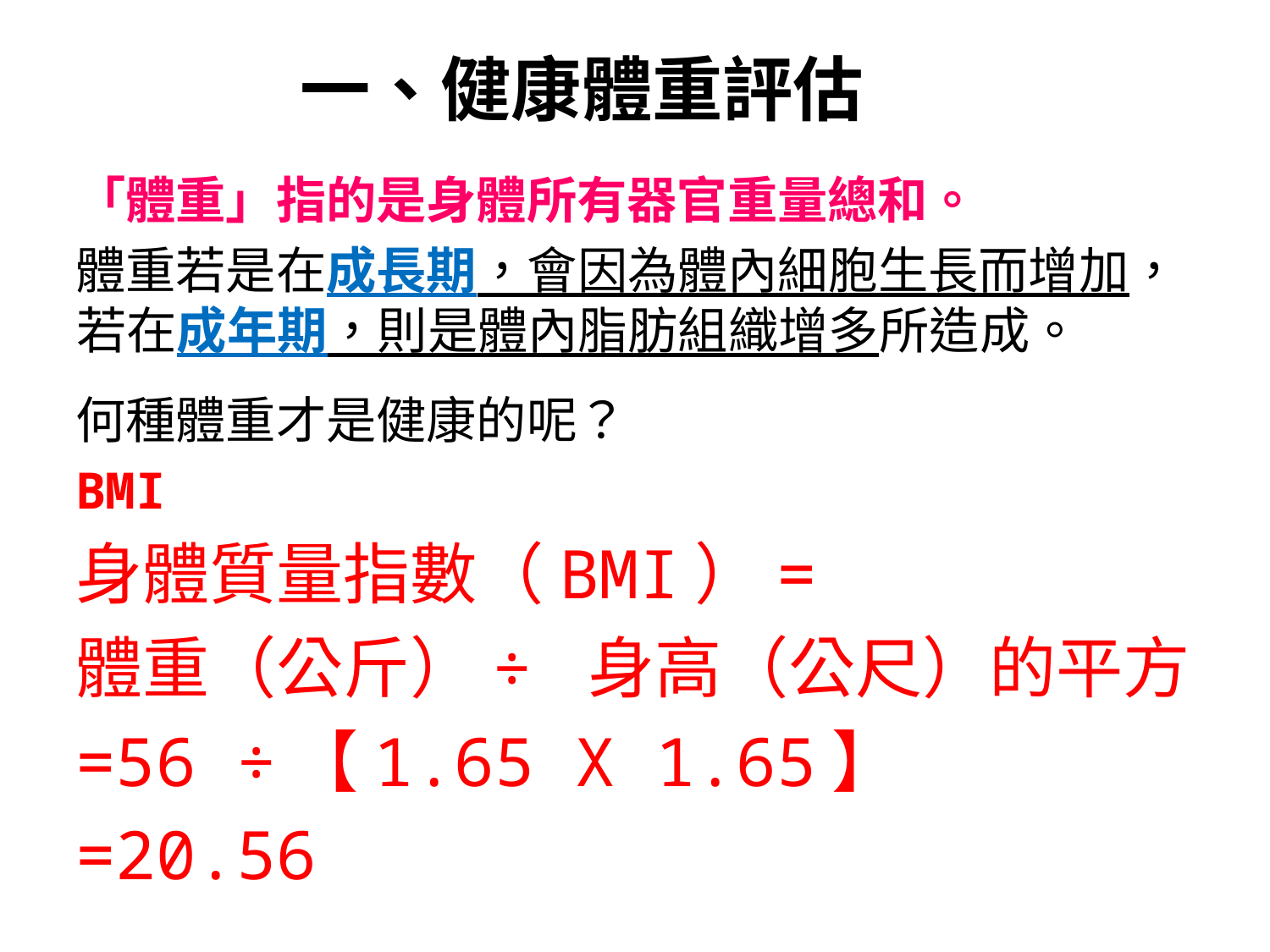

# 一、健康體重評估

「體重」指的是身體所有器官重量總和。
體重若是在成長期，會因為體內細胞生長而增加，若在成年期，則是體內脂肪組織增多所造成。

何種體重才是健康的呢？
BMI
身體質量指數（BMI）=
體重（公斤）÷ 身高（公尺）的平方
=56 ÷【1.65 X 1.65】
=20.56